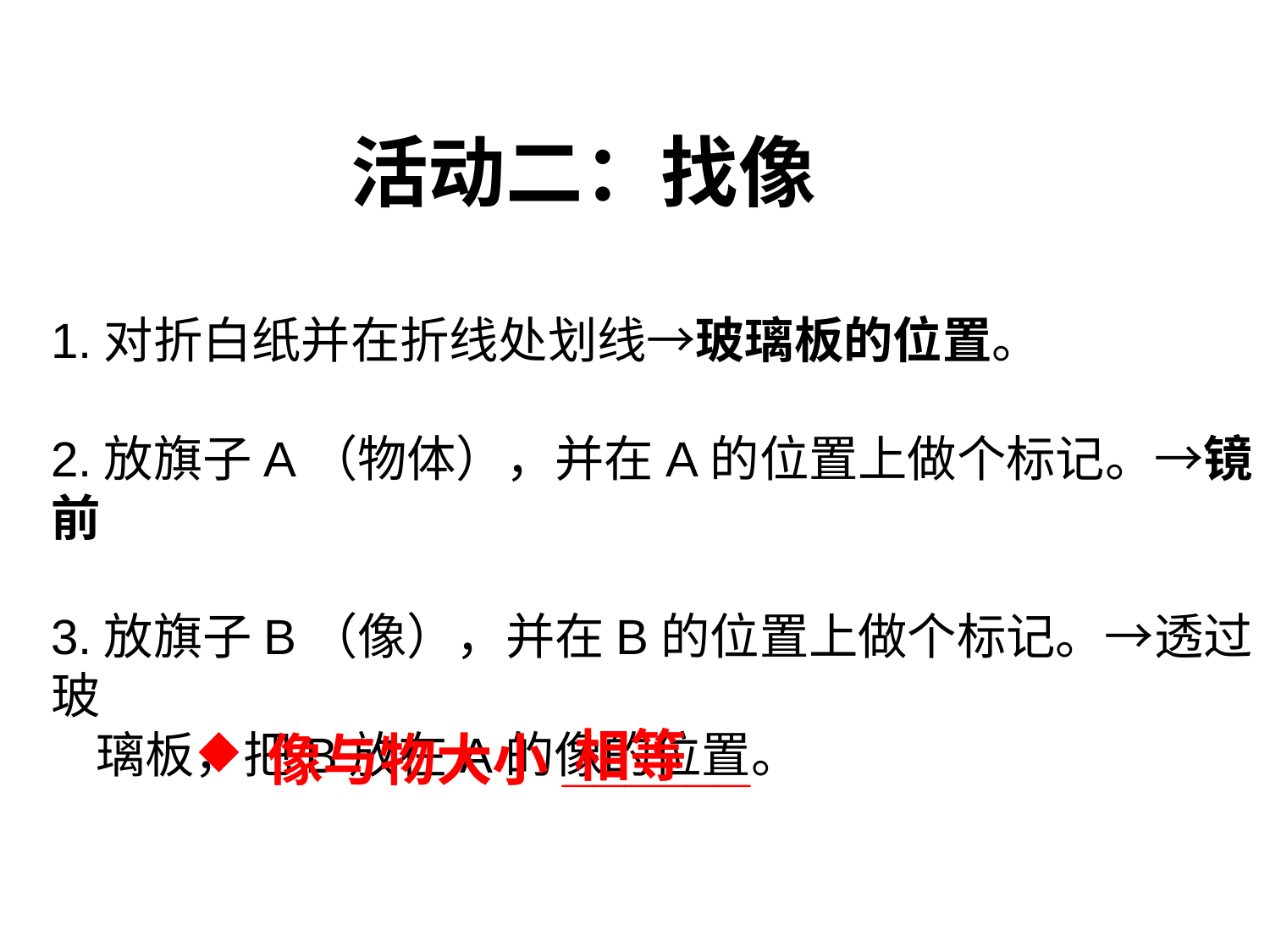

活动二：找像

1.对折白纸并在折线处划线→玻璃板的位置。

2.放旗子A（物体），并在A的位置上做个标记。→镜前

3.放旗子B（像），并在B的位置上做个标记。→透过玻
   璃板，把B放在A的像的位置。
相等
 像与物大小______